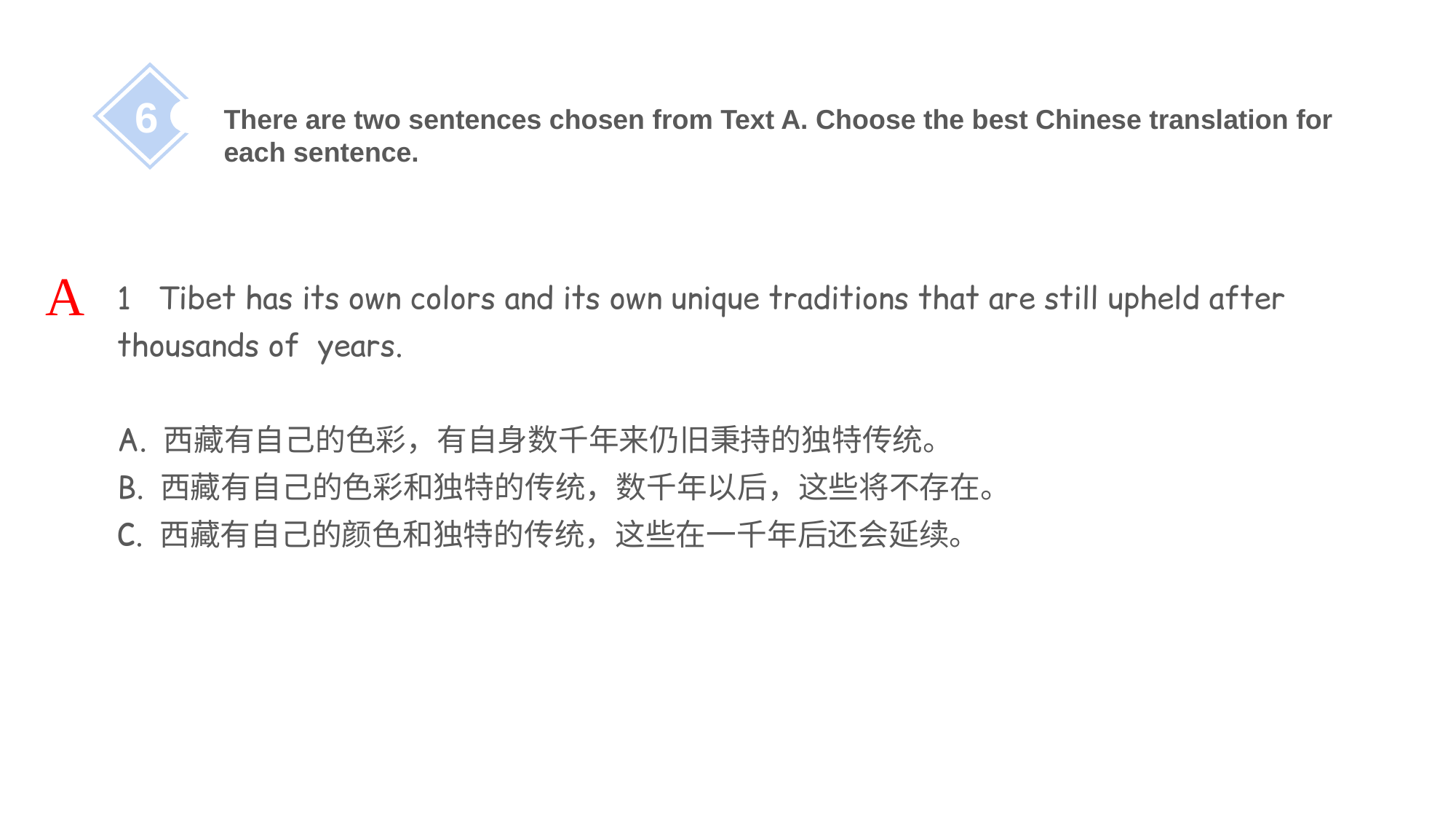

6
There are two sentences chosen from Text A. Choose the best Chinese translation for
each sentence.
A
1   Tibet has its own colors and its own unique traditions that are still upheld after thousands of  years.

A. 西藏有自己的色彩，有自身数千年来仍旧秉持的独特传统。
B. 西藏有自己的色彩和独特的传统，数千年以后，这些将不存在。
C. 西藏有自己的颜色和独特的传统，这些在一千年后还会延续。